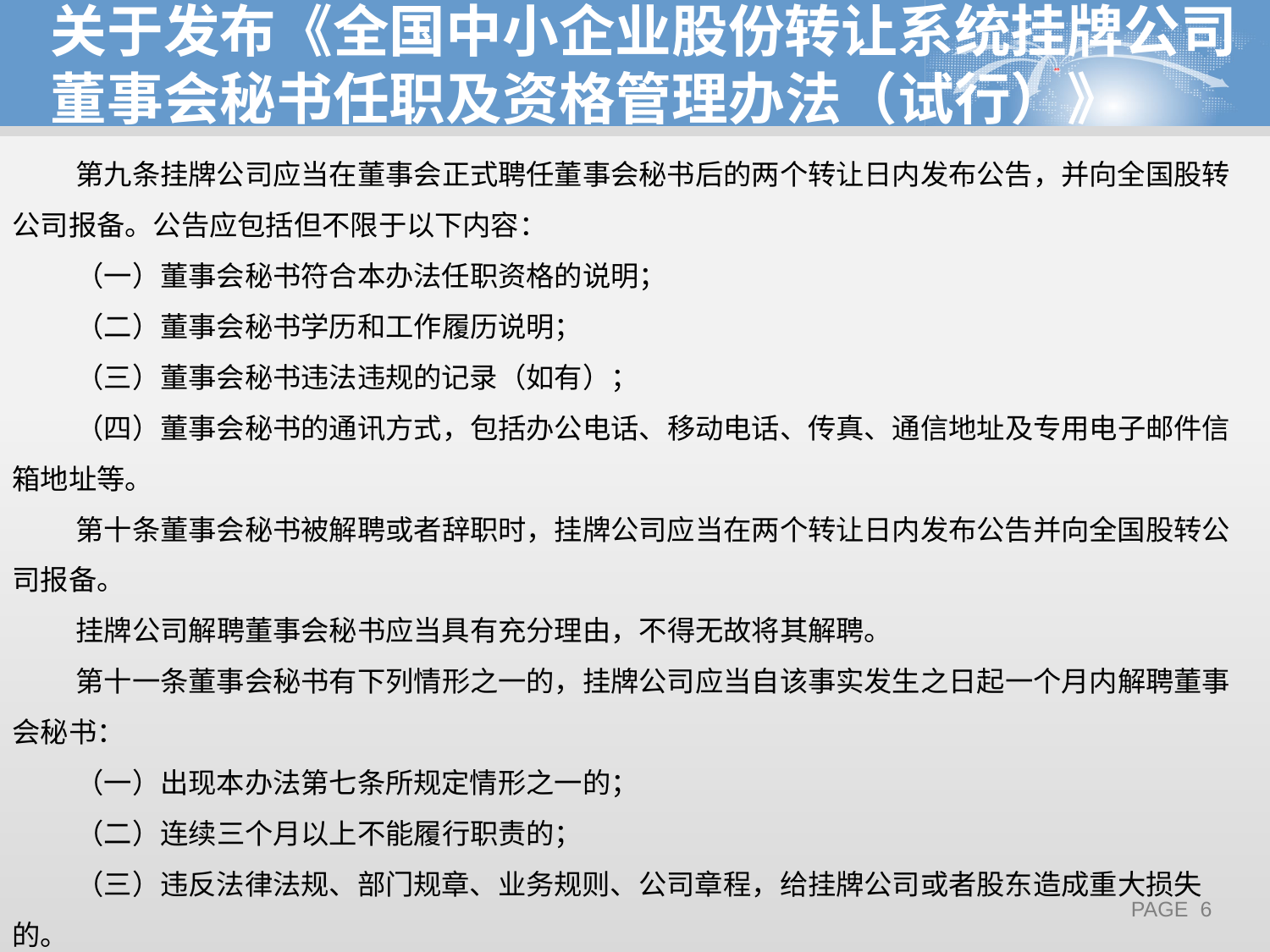

关于发布《全国中小企业股份转让系统挂牌公司董事会秘书任职及资格管理办法（试行）》
第九条挂牌公司应当在董事会正式聘任董事会秘书后的两个转让日内发布公告，并向全国股转公司报备。公告应包括但不限于以下内容：
（一）董事会秘书符合本办法任职资格的说明；
（二）董事会秘书学历和工作履历说明；
（三）董事会秘书违法违规的记录（如有）；
（四）董事会秘书的通讯方式，包括办公电话、移动电话、传真、通信地址及专用电子邮件信箱地址等。
第十条董事会秘书被解聘或者辞职时，挂牌公司应当在两个转让日内发布公告并向全国股转公司报备。
挂牌公司解聘董事会秘书应当具有充分理由，不得无故将其解聘。
第十一条董事会秘书有下列情形之一的，挂牌公司应当自该事实发生之日起一个月内解聘董事会秘书：
（一）出现本办法第七条所规定情形之一的；
（二）连续三个月以上不能履行职责的；
（三）违反法律法规、部门规章、业务规则、公司章程，给挂牌公司或者股东造成重大损失的。